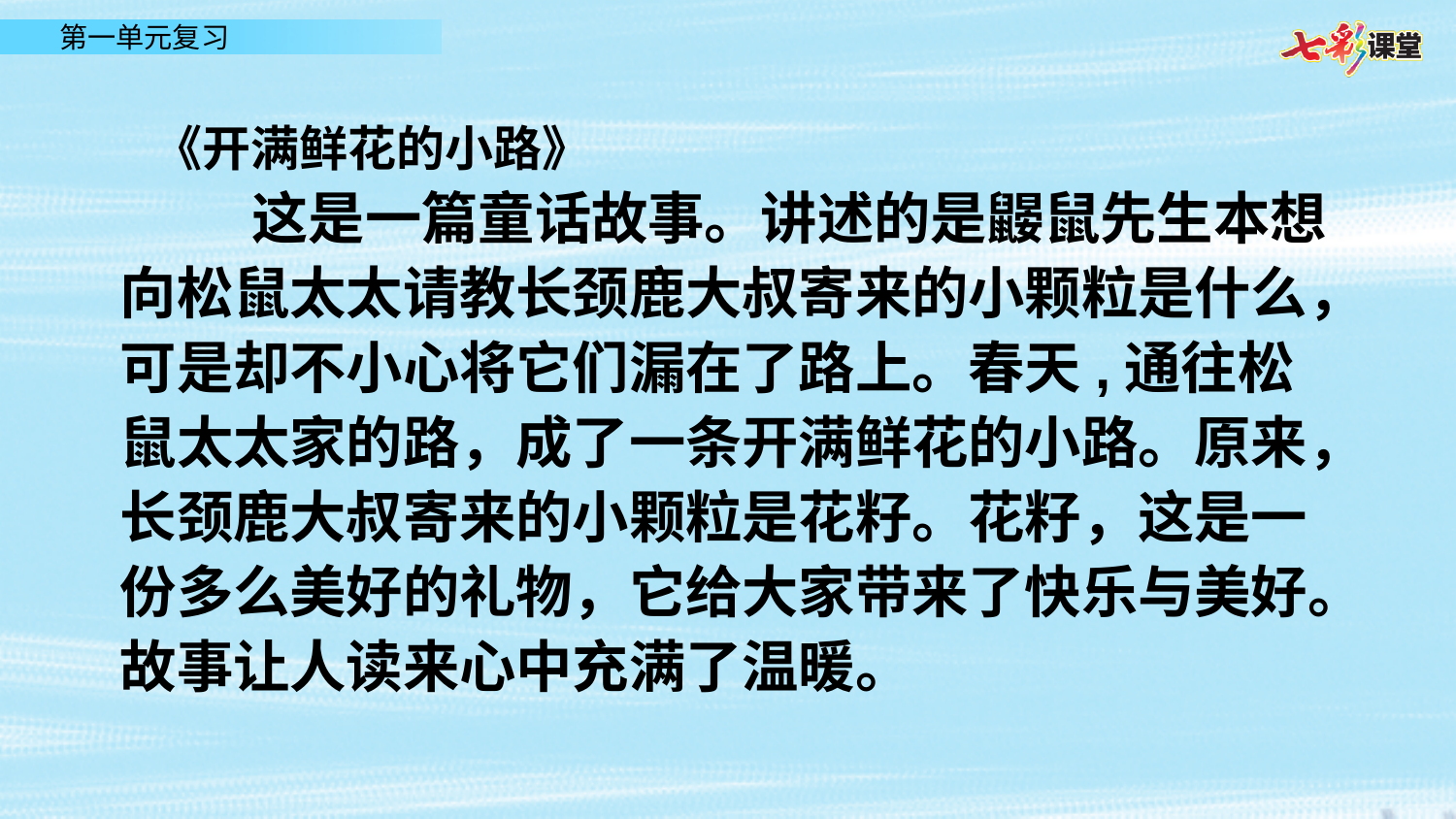

《开满鲜花的小路》
           这是一篇童话故事。讲述的是鼹鼠先生本想向松鼠太太请教长颈鹿大叔寄来的小颗粒是什么，可是却不小心将它们漏在了路上。春天,通往松鼠太太家的路，成了一条开满鲜花的小路。原来，长颈鹿大叔寄来的小颗粒是花籽。花籽，这是一份多么美好的礼物，它给大家带来了快乐与美好。故事让人读来心中充满了温暖。